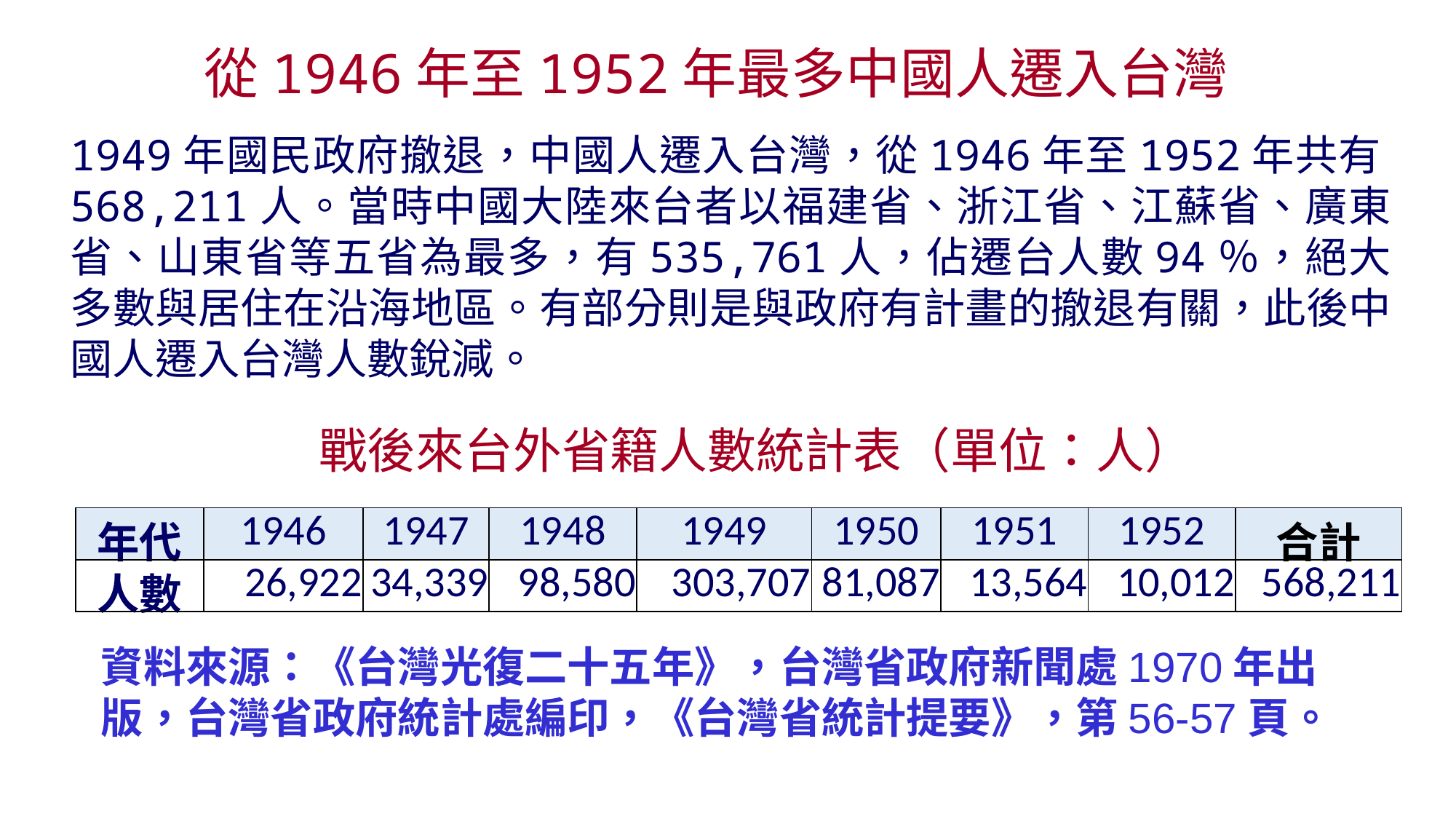

從1946年至1952年最多中國人遷入台灣
1949年國民政府撤退，中國人遷入台灣，從1946年至1952年共有568,211人。當時中國大陸來台者以福建省、浙江省、江蘇省、廣東省、山東省等五省為最多，有535,761人，佔遷台人數94％，絕大多數與居住在沿海地區。有部分則是與政府有計畫的撤退有關，此後中國人遷入台灣人數銳減。
戰後來台外省籍人數統計表（單位：人）
| 年代 | 1946 | 1947 | 1948 | 1949 | 1950 | 1951 | 1952 | 合計 |
| --- | --- | --- | --- | --- | --- | --- | --- | --- |
| 人數 | 26,922 | 34,339 | 98,580 | 303,707 | 81,087 | 13,564 | 10,012 | 568,211 |
資料來源：《台灣光復二十五年》，台灣省政府新聞處1970年出版，台灣省政府統計處編印，《台灣省統計提要》，第56-57頁。